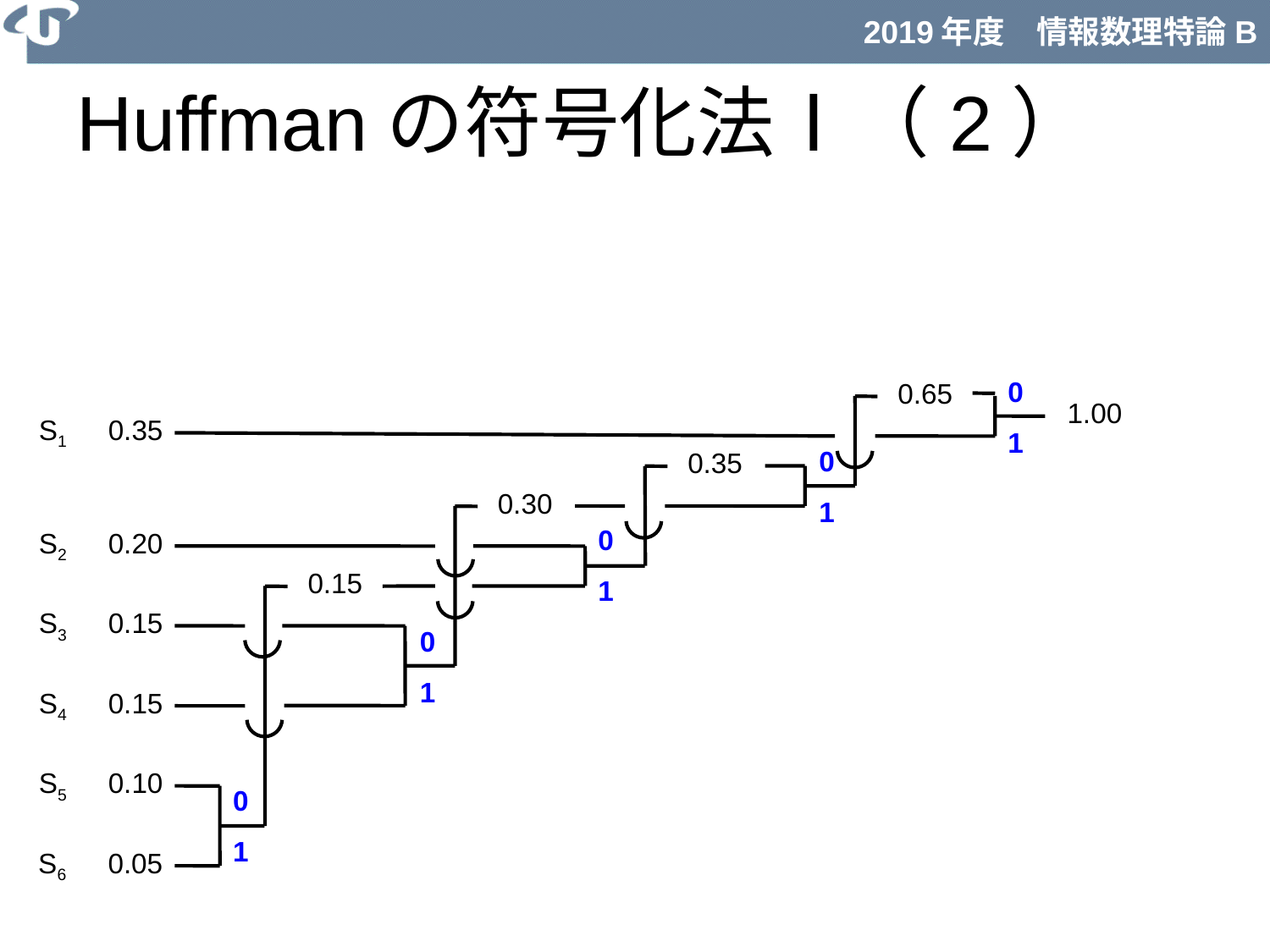

# Huffmanの符号化法Ⅰ（2）
0

1
0.65

1.00

S1　0.35
0

1
0.35

0.30

0

1
S2　0.20
0.15

S3　0.15
0

1
S4　0.15
S5　0.10
0

1
S6　0.05